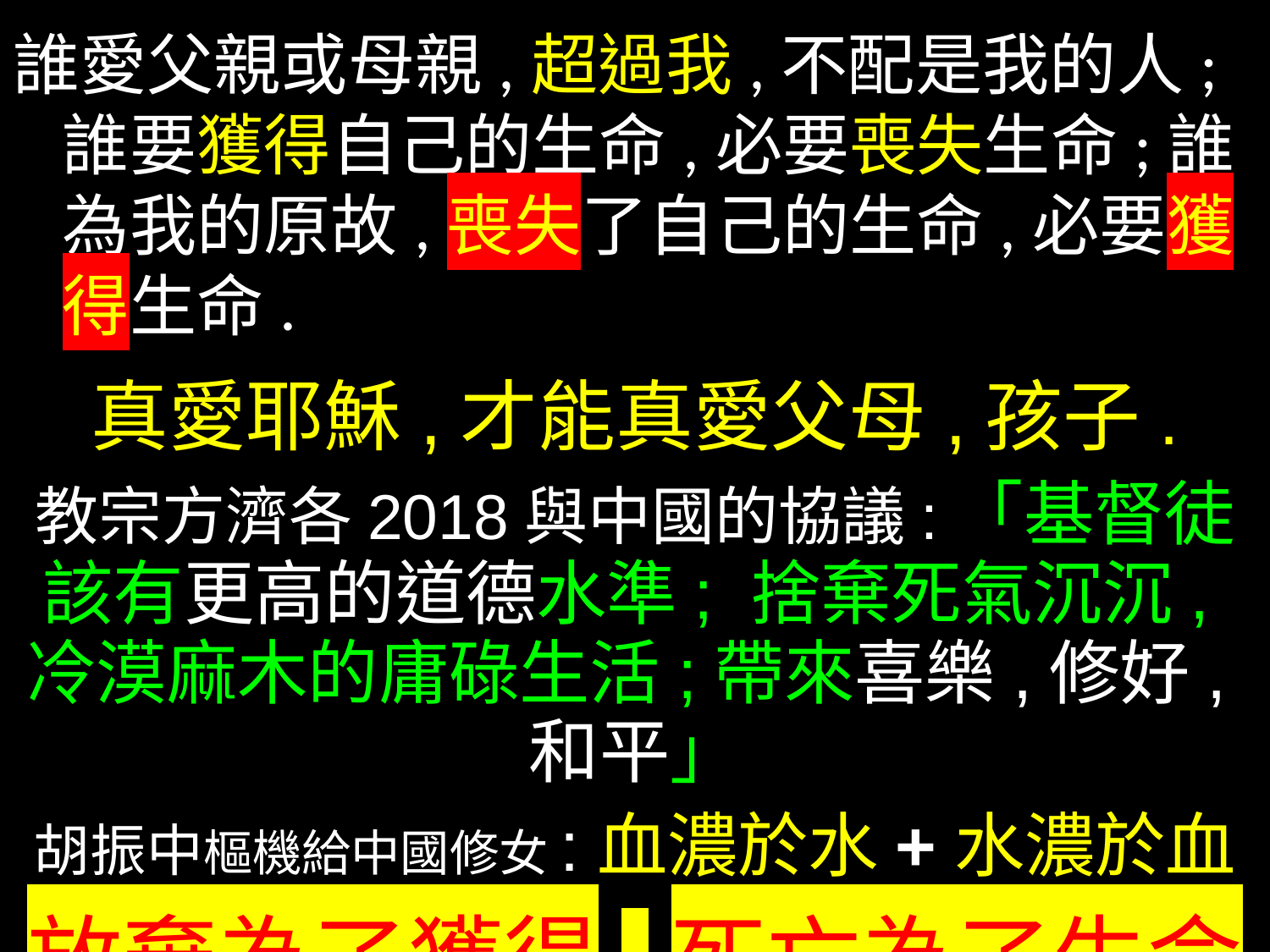

誰愛父親或母親,超過我,不配是我的人;誰要獲得自己的生命,必要喪失生命;誰為我的原故,喪失了自己的生命,必要獲得生命.
真愛耶穌,才能真愛父母,孩子.
教宗方濟各2018與中國的協議:「基督徒該有更高的道德水準; 捨棄死氣沉沉,冷漠麻木的庸碌生活;帶來喜樂,修好,和平」
胡振中樞機給中國修女:血濃於水 + 水濃於血
放棄為了獲得,死亡為了生命